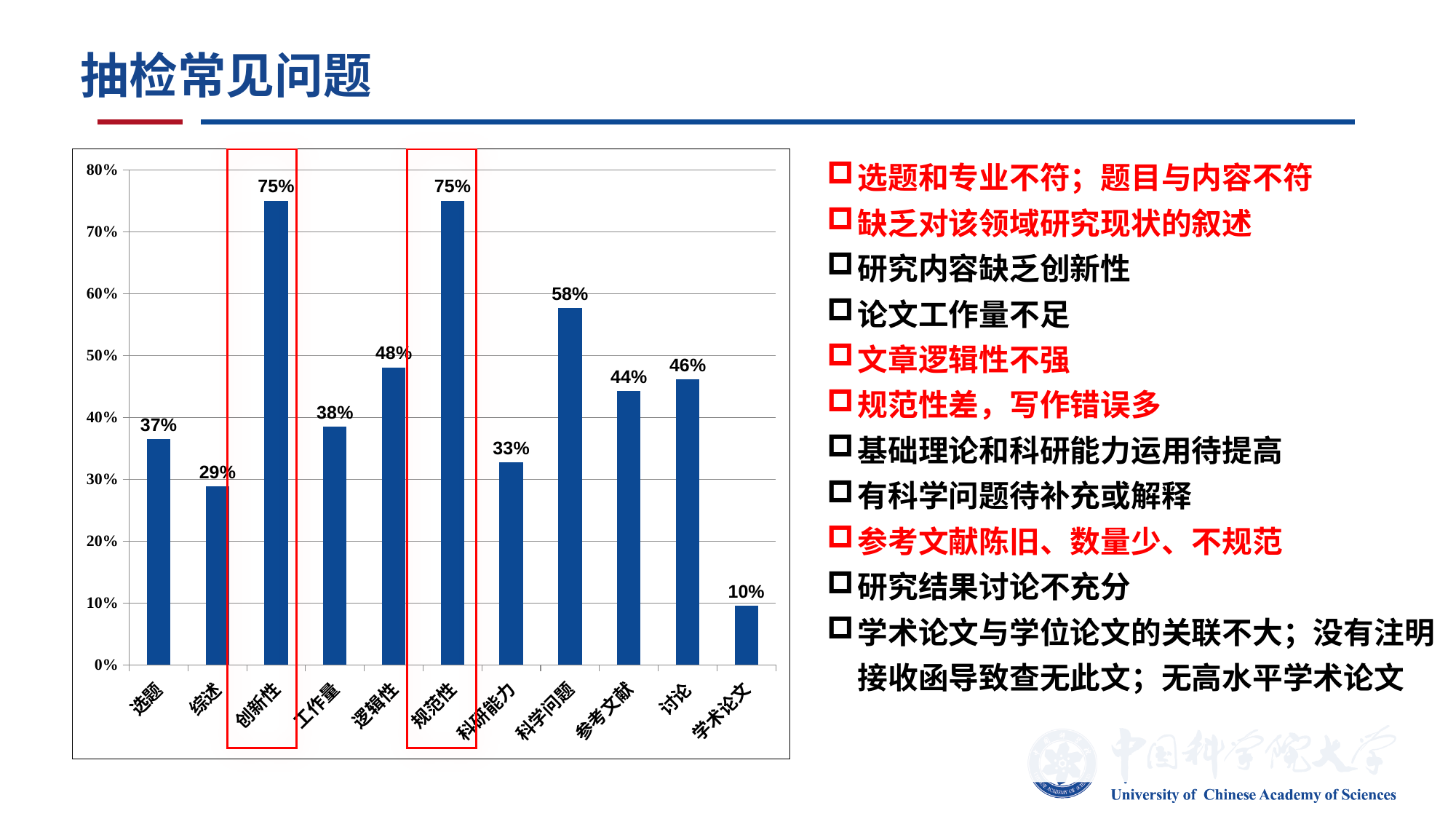

抽检常见问题
选题和专业不符；题目与内容不符
缺乏对该领域研究现状的叙述
研究内容缺乏创新性
论文工作量不足
文章逻辑性不强
规范性差，写作错误多
基础理论和科研能力运用待提高
有科学问题待补充或解释
参考文献陈旧、数量少、不规范
研究结果讨论不充分
学术论文与学位论文的关联不大；没有注明接收函导致查无此文；无高水平学术论文

### Chart

| Category |  |
|---|---|
| 选题 | 0.365384615384615 |
| 综述 | 0.288461538461538 |
| 创新性 | 0.75 |
| 工作量 | 0.384615384615385 |
| 逻辑性 | 0.480769230769231 |
| 规范性 | 0.75 |
| 科研能力 | 0.326923076923077 |
| 科学问题 | 0.576923076923077 |
| 参考文献 | 0.442307692307692 |
| 讨论 | 0.461538461538462 |
| 学术论文 | 0.0961538461538462 |

11